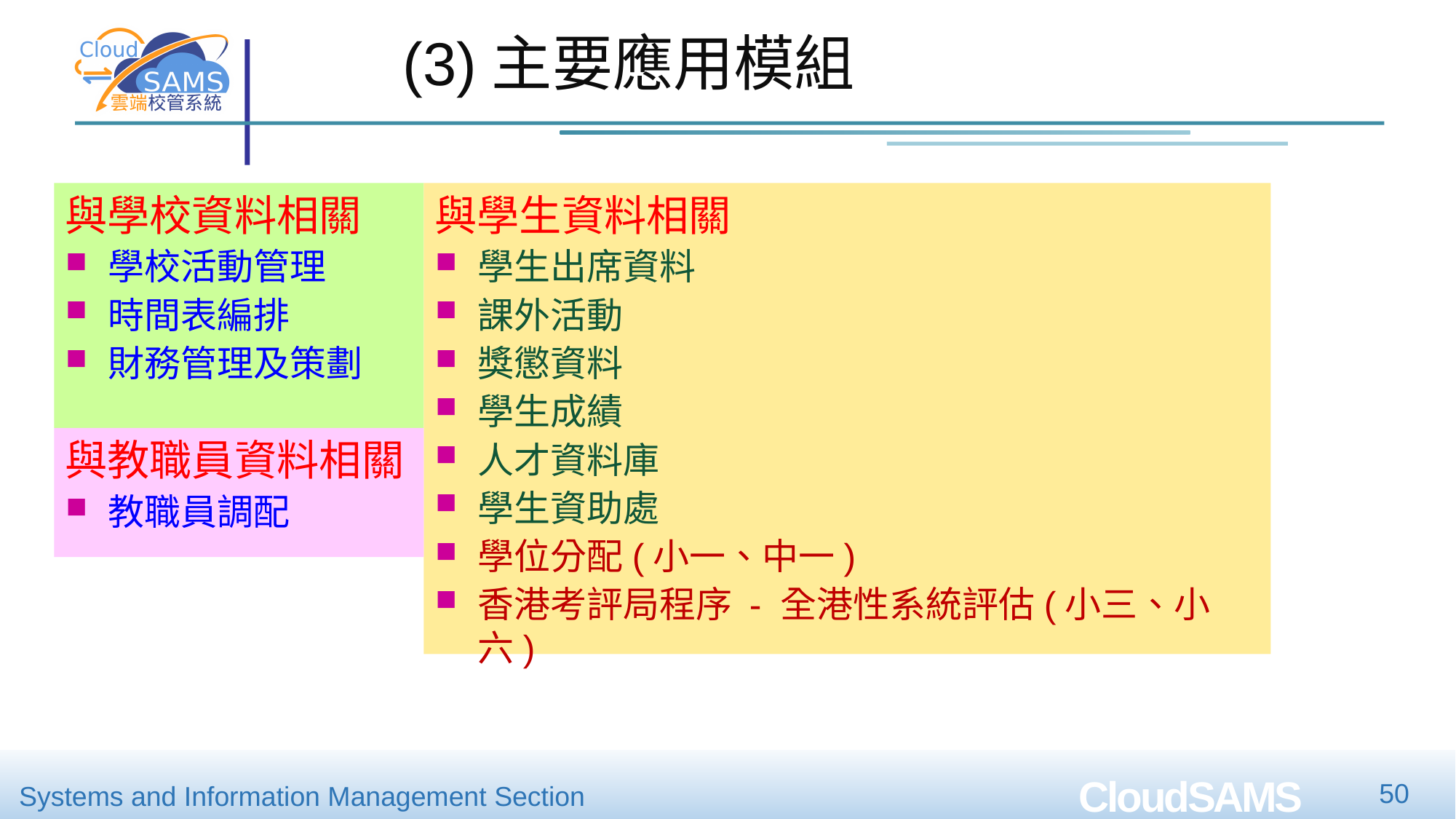

(3)主要應用模組
與學校資料相關
學校活動管理
時間表編排
財務管理及策劃
與學生資料相關
學生出席資料
課外活動
獎懲資料
學生成績
人才資料庫
學生資助處
學位分配(小一、中一)
香港考評局程序 - 全港性系統評估(小三、小六)

與教職員資料相關
教職員調配

50